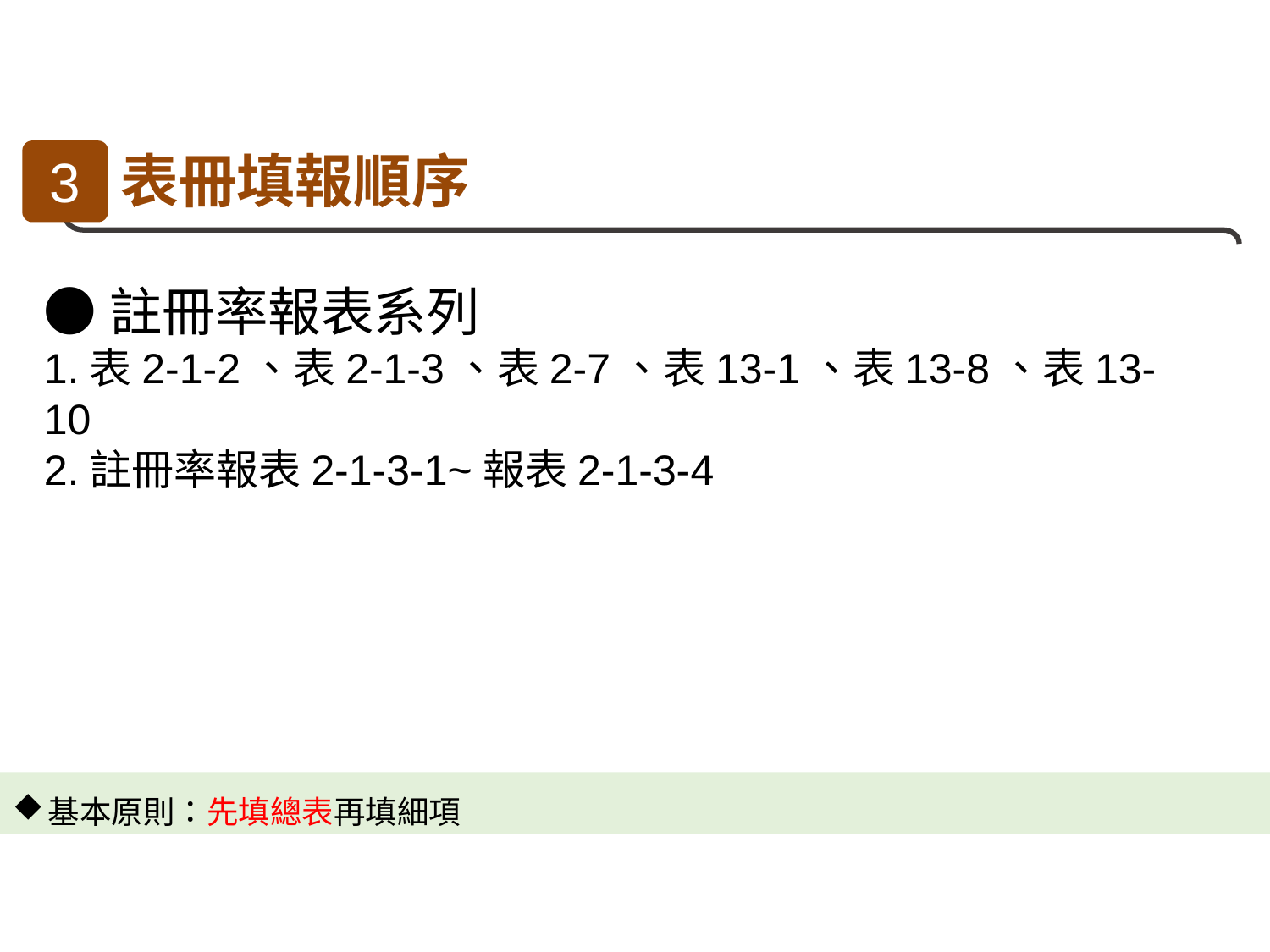

3

表冊填報順序

●註冊率報表系列
1.表2-1-2、表2-1-3、表2-7、表13-1、表13-8、表13-10
2.註冊率報表2-1-3-1~報表2-1-3-4

基本原則：先填總表再填細項